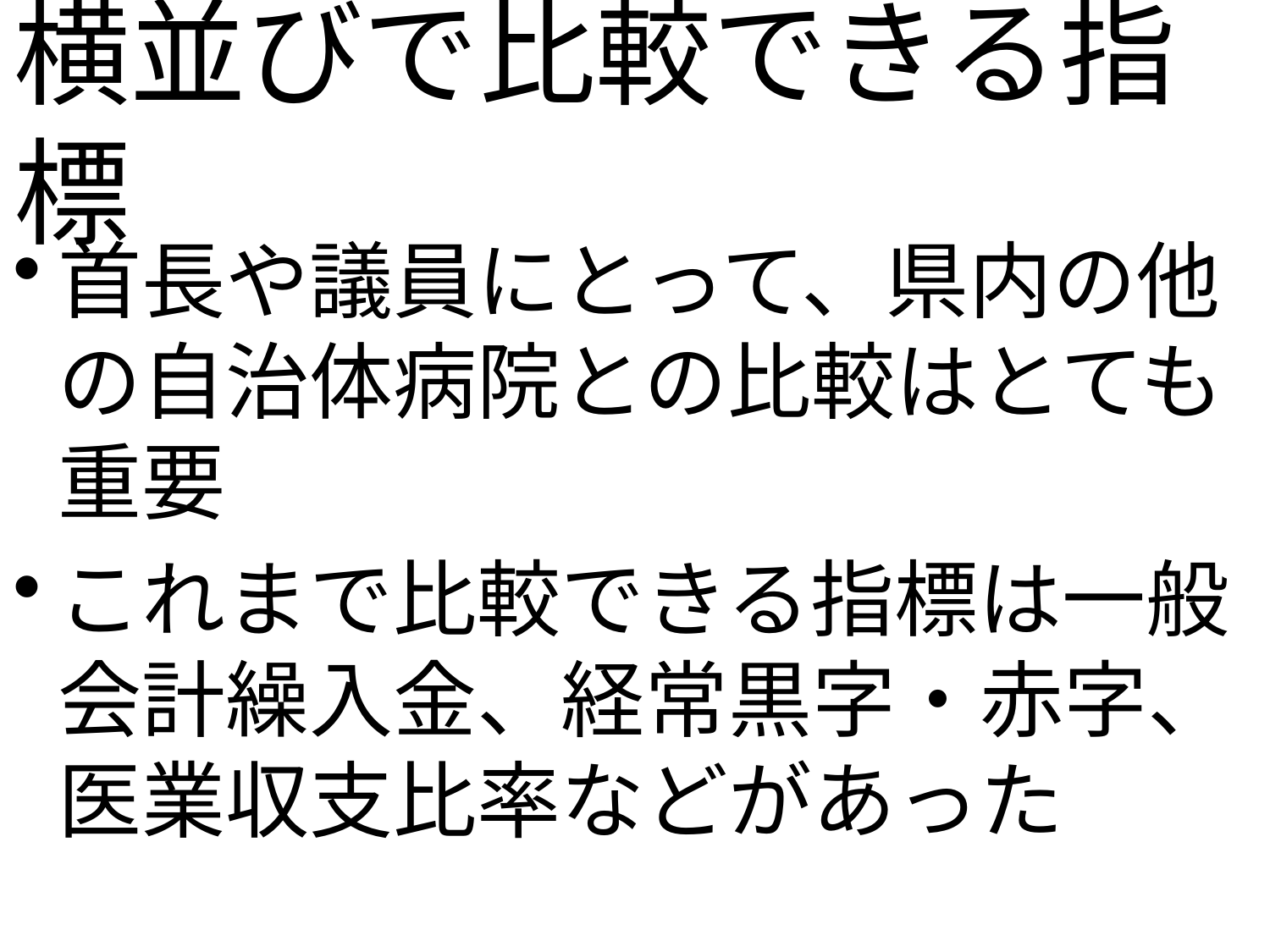

# 横並びで比較できる指標
首長や議員にとって、県内の他の自治体病院との比較はとても重要
これまで比較できる指標は一般会計繰入金、経常黒字・赤字、医業収支比率などがあった